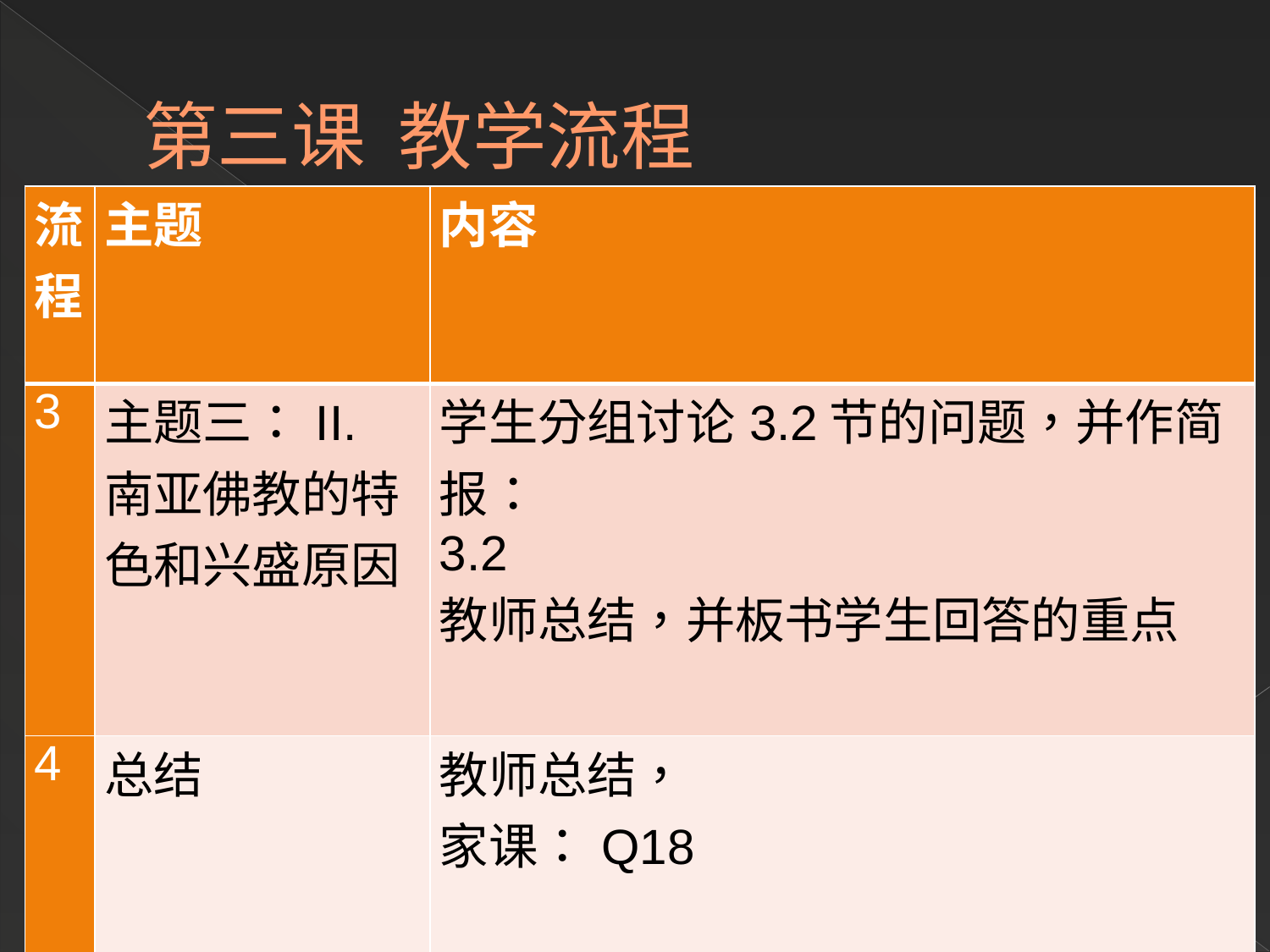

# 第三课  教学流程
| 流程 | 主题 | 内容 |
| --- | --- | --- |
| 3 | 主题三：II. 南亚佛教的特色和兴盛原因 | 学生分组讨论3.2节的问题，并作简报： 3.2 教师总结，并板书学生回答的重点 |
| 4 | 总结 | 教师总结， 家课：Q18 |